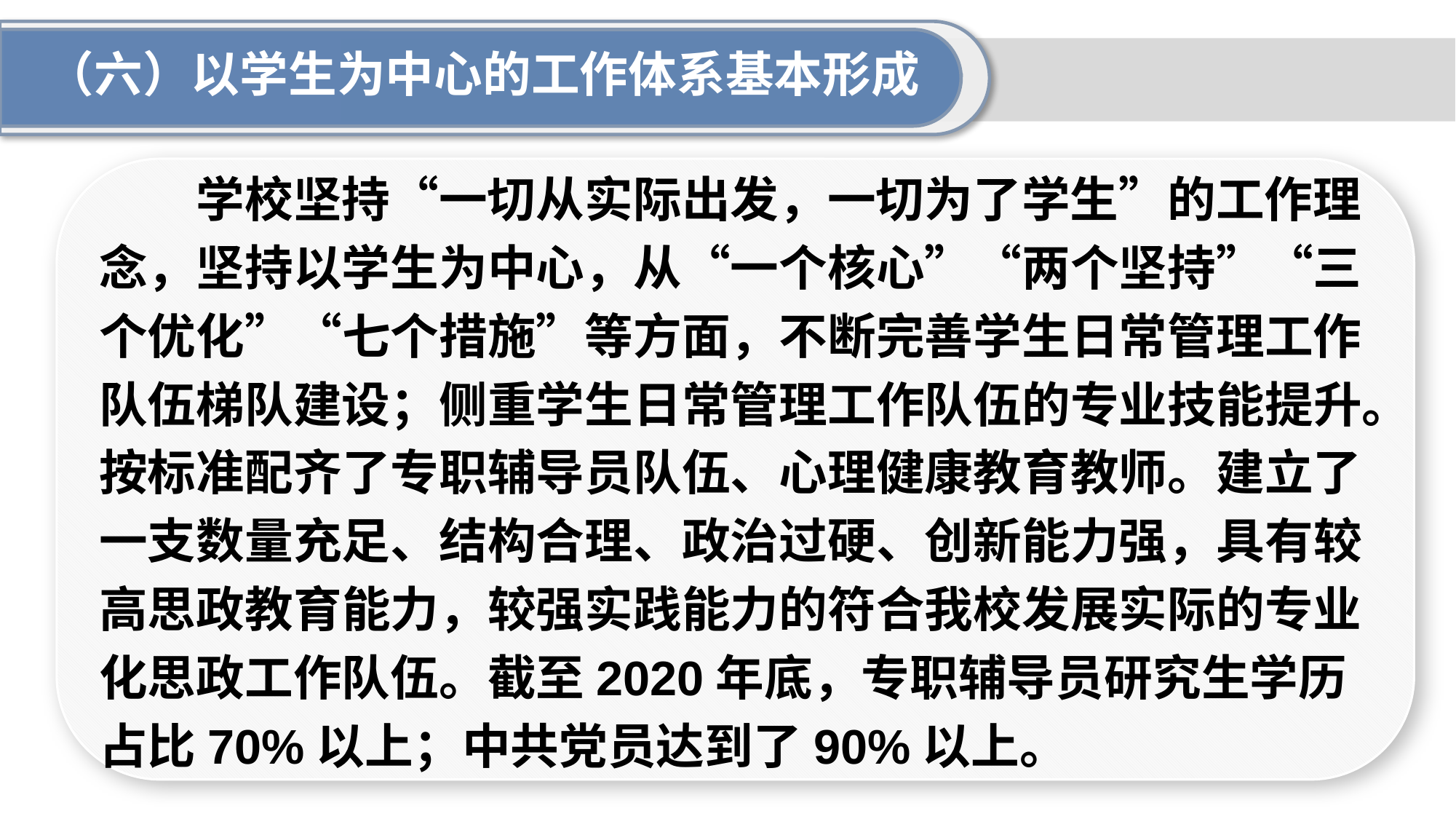

（六）以学生为中心的工作体系基本形成

学校坚持“一切从实际出发，一切为了学生”的工作理念，坚持以学生为中心，从“一个核心”“两个坚持”“三个优化”“七个措施”等方面，不断完善学生日常管理工作队伍梯队建设；侧重学生日常管理工作队伍的专业技能提升。按标准配齐了专职辅导员队伍、心理健康教育教师。建立了一支数量充足、结构合理、政治过硬、创新能力强，具有较高思政教育能力，较强实践能力的符合我校发展实际的专业化思政工作队伍。截至2020年底，专职辅导员研究生学历占比70%以上；中共党员达到了90%以上。